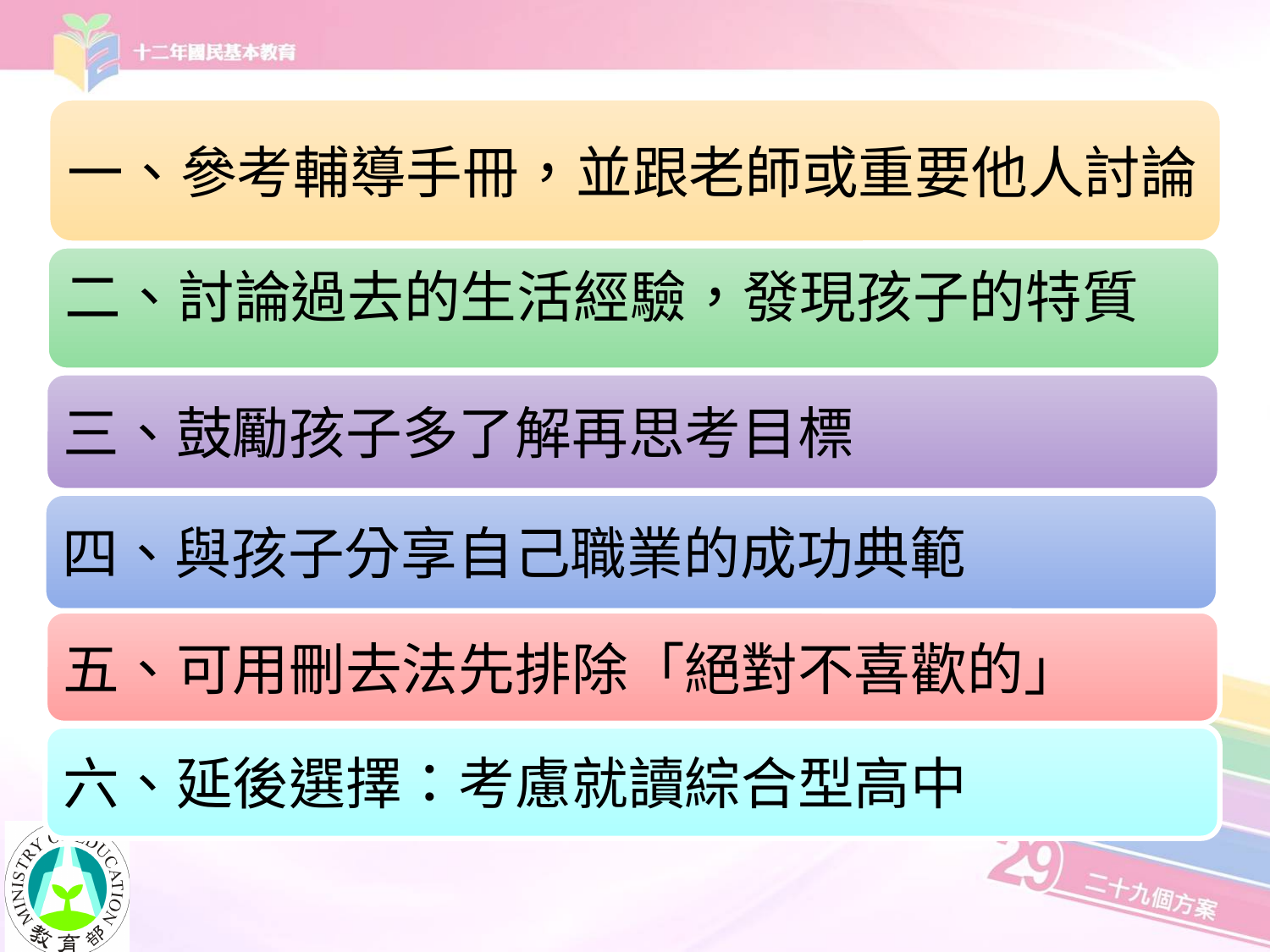

一、參考輔導手冊，並跟老師或重要他人討論
二、討論過去的生活經驗，發現孩子的特質
三、鼓勵孩子多了解再思考目標
四、與孩子分享自己職業的成功典範
五、可用刪去法先排除「絕對不喜歡的」
六、延後選擇：考慮就讀綜合型高中